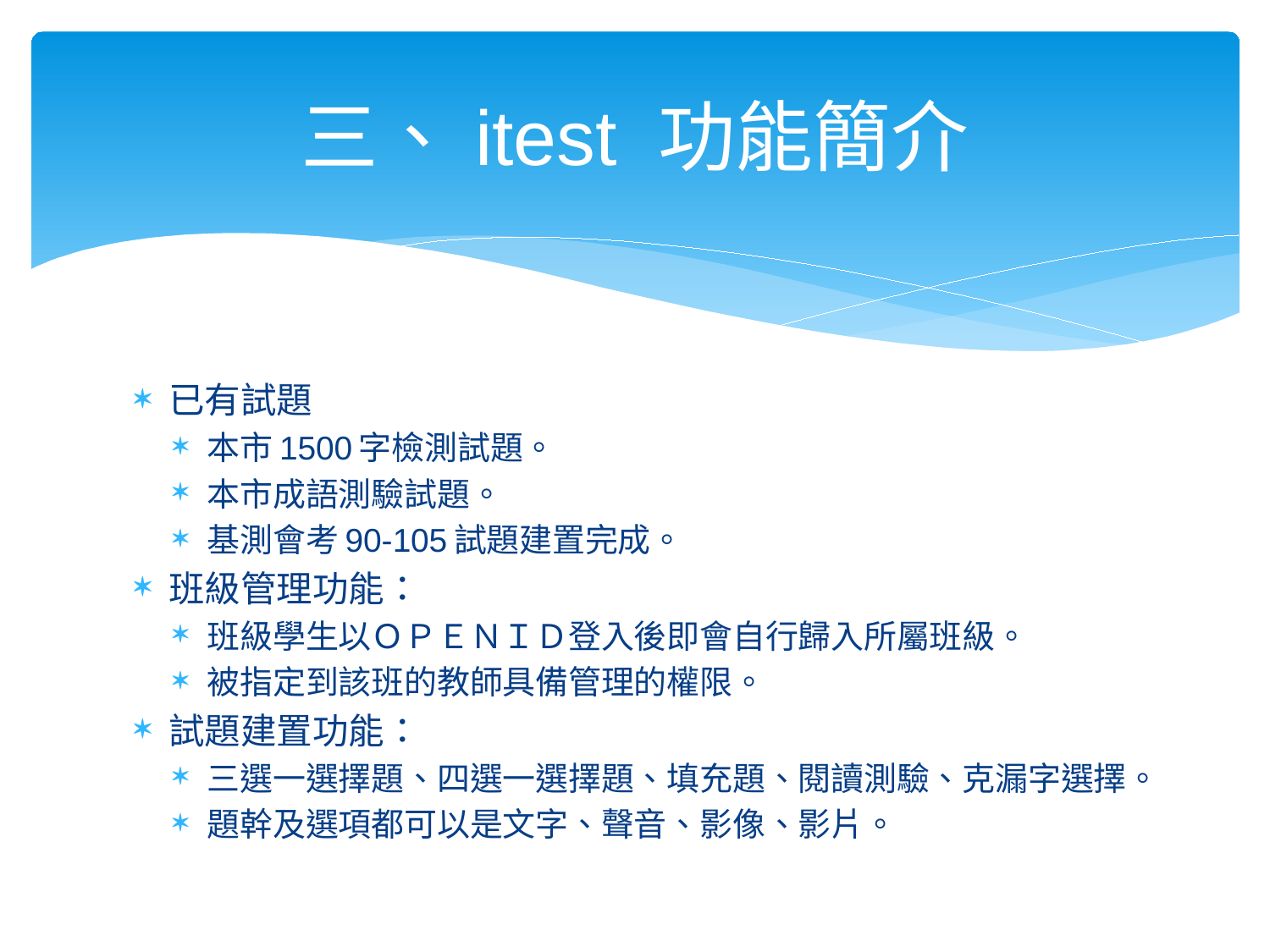

# 三、itest 功能簡介
已有試題
本市1500字檢測試題。
本市成語測驗試題。
基測會考90-105試題建置完成。
班級管理功能：
班級學生以ＯＰＥＮＩＤ登入後即會自行歸入所屬班級。
被指定到該班的教師具備管理的權限。
試題建置功能：
三選一選擇題、四選一選擇題、填充題、閱讀測驗、克漏字選擇。
題幹及選項都可以是文字、聲音、影像、影片。